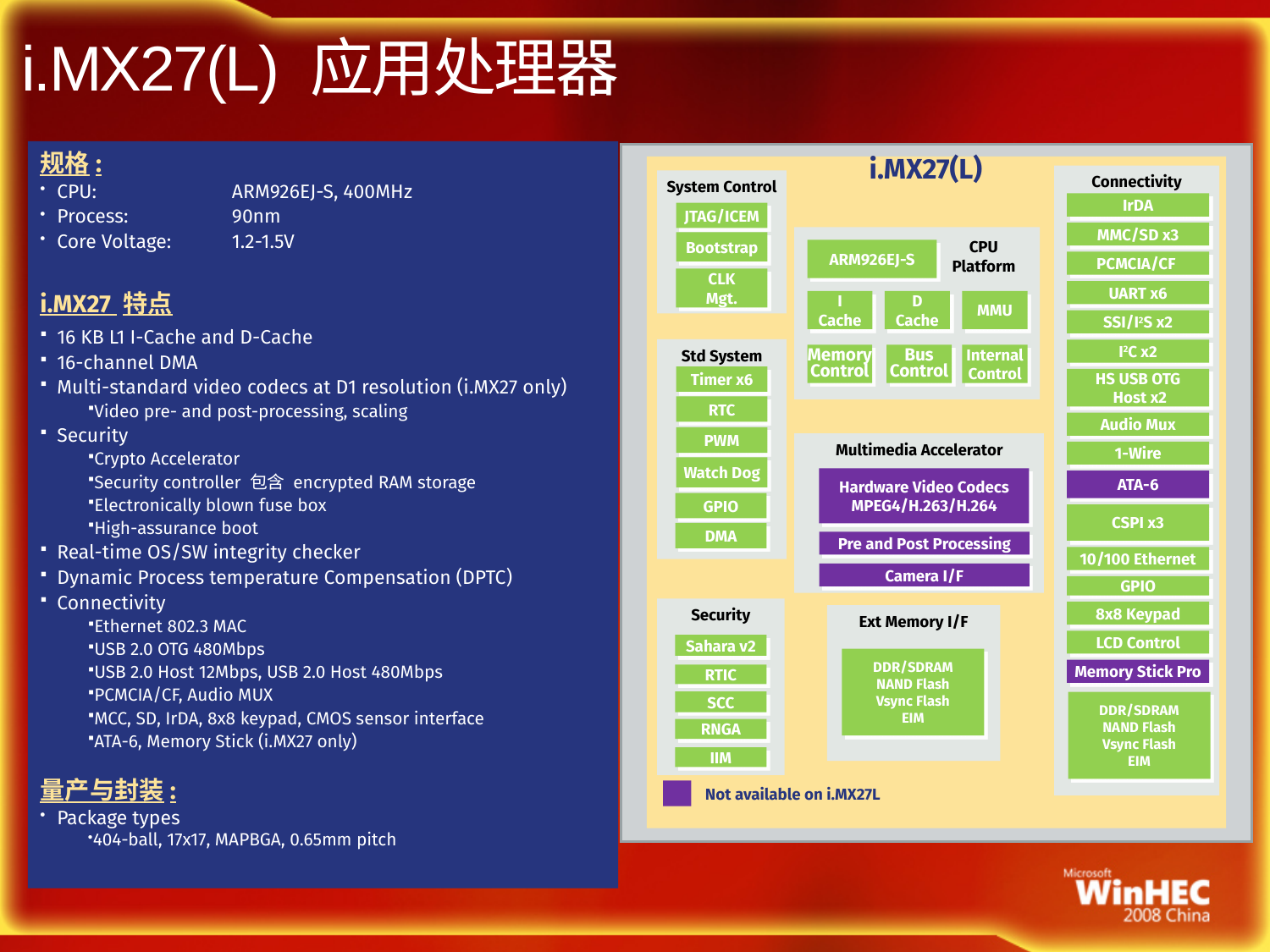

# i.MX27(L) 应用处理器
规格:
CPU:	ARM926EJ-S, 400MHz
Process:	90nm
Core Voltage: 	1.2-1.5V

i.MX27 特点
16 KB L1 I-Cache and D-Cache
16-channel DMA
Multi-standard video codecs at D1 resolution (i.MX27 only)
Video pre- and post-processing, scaling
Security
Crypto Accelerator
Security controller 包含 encrypted RAM storage
Electronically blown fuse box
High-assurance boot
Real-time OS/SW integrity checker
Dynamic Process temperature Compensation (DPTC)
Connectivity
Ethernet 802.3 MAC
USB 2.0 OTG 480Mbps
USB 2.0 Host 12Mbps, USB 2.0 Host 480Mbps
PCMCIA/CF, Audio MUX
MCC, SD, IrDA, 8x8 keypad, CMOS sensor interface
ATA-6, Memory Stick (i.MX27 only)

量产与封装:
Package types
404-ball, 17x17, MAPBGA, 0.65mm pitch

i.MX27(L)

Connectivity
System Control
IrDA
JTAG/ICEM
MMC/SD x3

CPU
Platform
Bootstrap
ARM926EJ-S
PCMCIA/CF
CLK
Mgt.
UART x6
I
Cache
D
Cache
MMU
SSI/I2S x2
Std System
I2C x2
Memory
Control
Bus
Control
Internal
Control
Timer x6
HS USB OTG
 Host x2
RTC
Audio Mux
PWM
Multimedia Accelerator
1-Wire
Watch Dog
Hardware Video Codecs
MPEG4/H.263/H.264
ATA-6
GPIO
CSPI x3
DMA
Pre and Post Processing
10/100 Ethernet
Camera I/F
GPIO
Security
8x8 Keypad
Ext Memory I/F
LCD Control
Sahara v2
DDR/SDRAM
NAND Flash
Vsync Flash
EIM
Memory Stick Pro
RTIC
SCC
DDR/SDRAM
NAND Flash
Vsync Flash
EIM
RNGA
IIM
Not available on i.MX27L